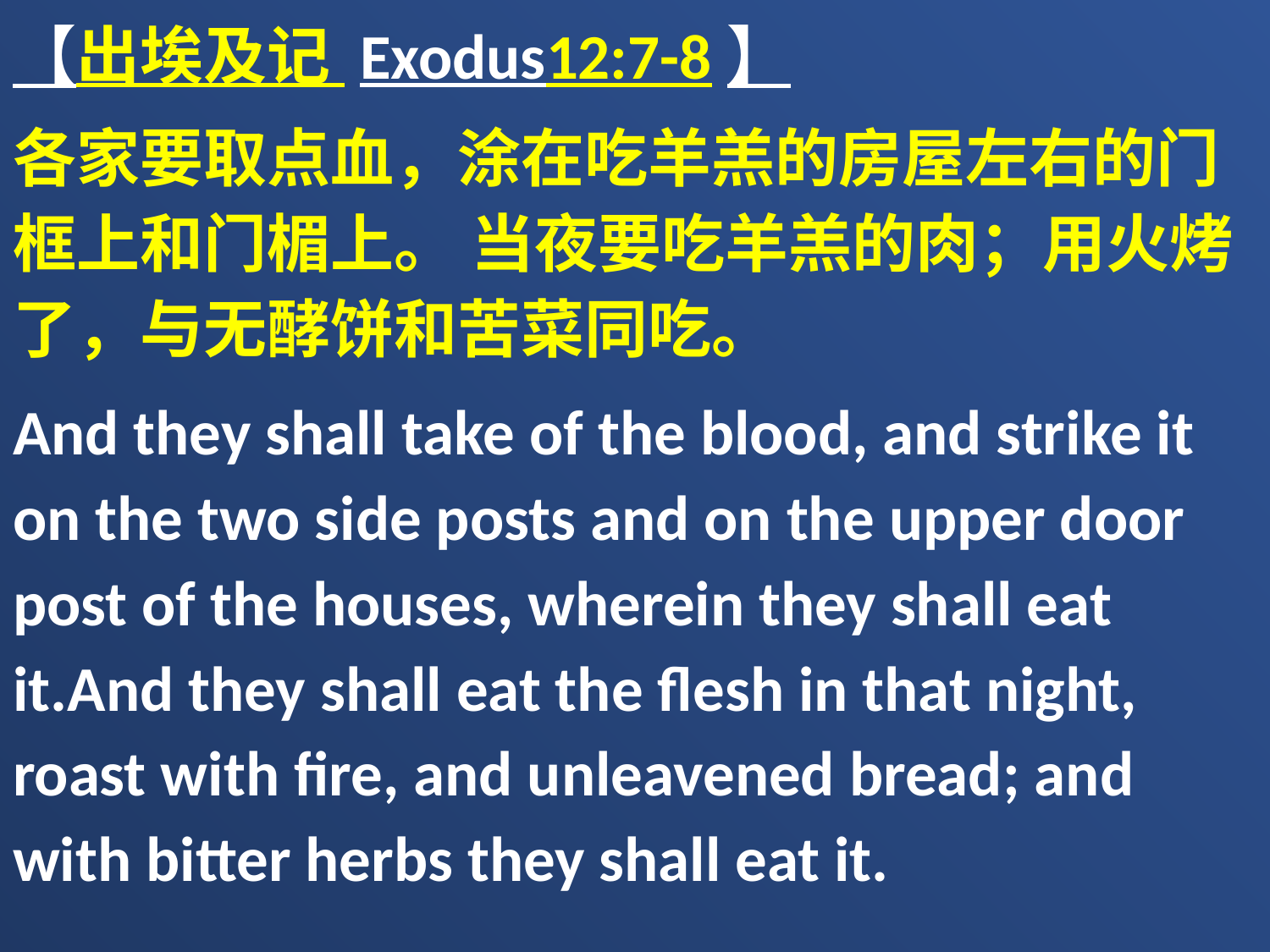

【出埃及记 Exodus12:7-8】
各家要取点血，涂在吃羊羔的房屋左右的门框上和门楣上。 当夜要吃羊羔的肉；用火烤了，与无酵饼和苦菜同吃。
And they shall take of the blood, and strike it on the two side posts and on the upper door post of the houses, wherein they shall eat it.And they shall eat the flesh in that night, roast with fire, and unleavened bread; and with bitter herbs they shall eat it.